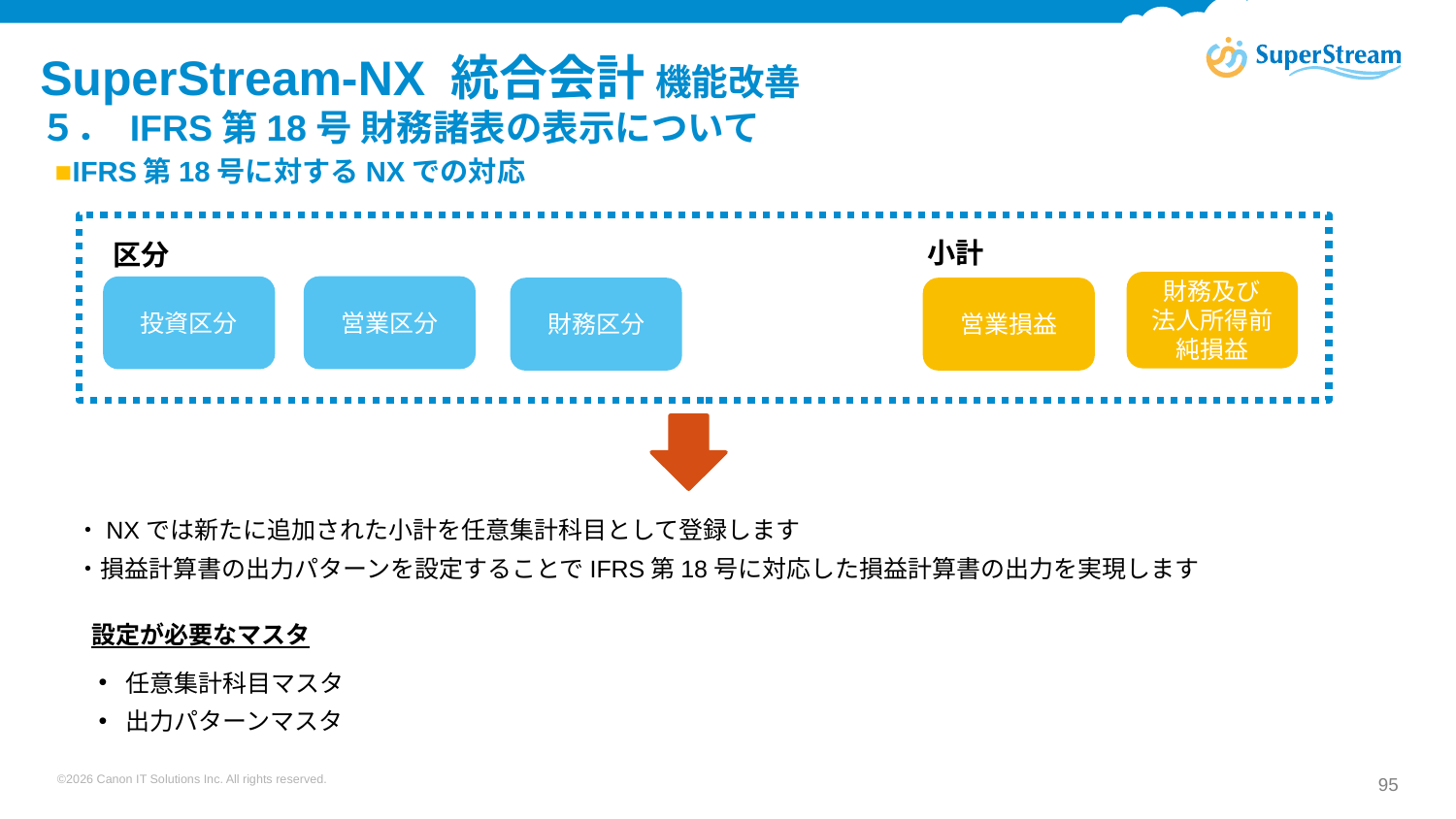

SuperStream-NX 統合会計 機能改善　
５． IFRS第18号 財務諸表の表示について
■IFRS第18号に対するNXでの対応

小計
区分
財務及び
法人所得前純損益
営業区分
投資区分
営業損益
財務区分

・NXでは新たに追加された小計を任意集計科目として登録します
・損益計算書の出力パターンを設定することでIFRS第18号に対応した損益計算書の出力を実現します
設定が必要なマスタ
任意集計科目マスタ
出力パターンマスタ
©2026 Canon IT Solutions Inc. All rights reserved.
95